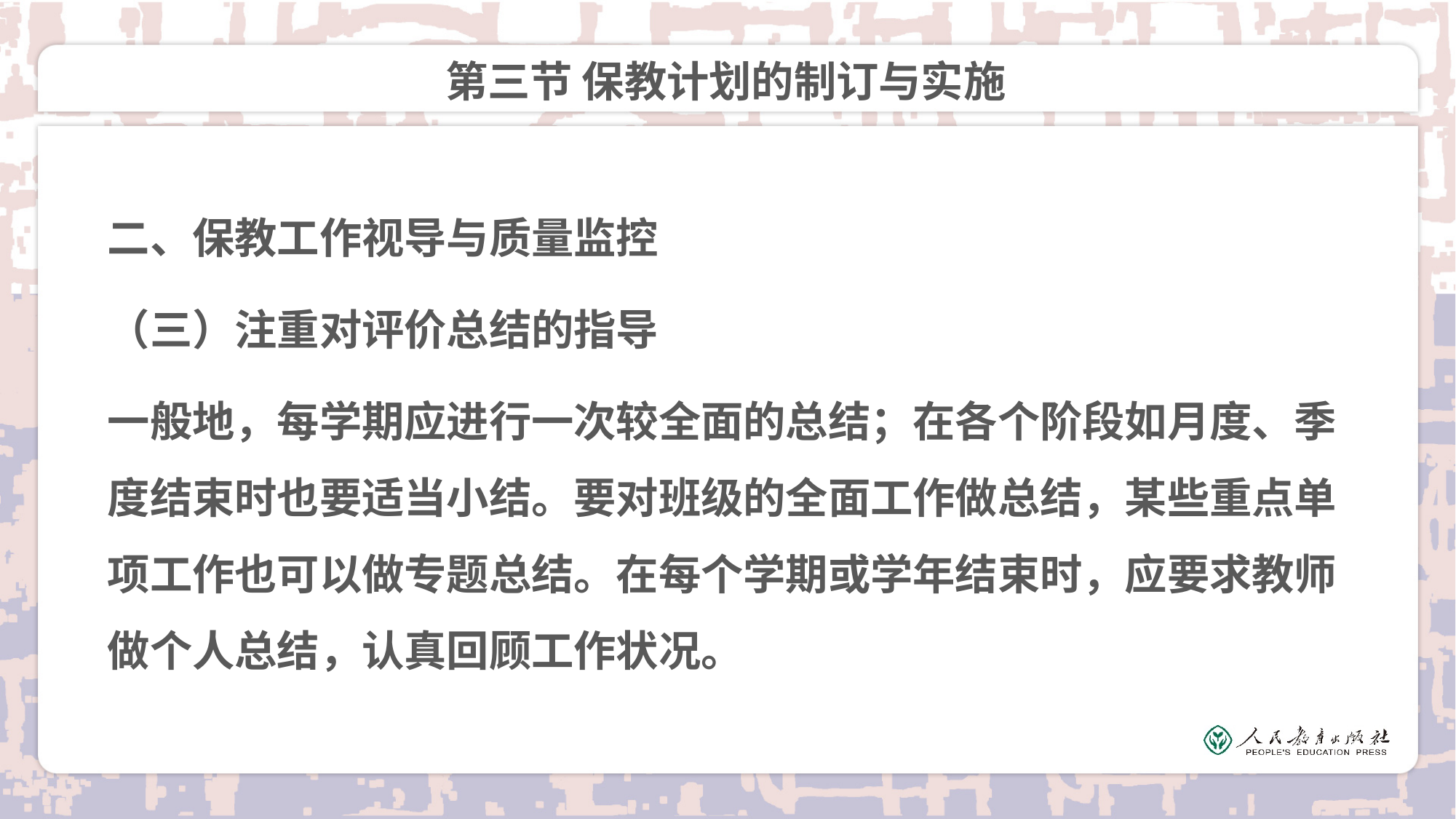

# 第三节 保教计划的制订与实施
二、保教工作视导与质量监控
（三）注重对评价总结的指导
一般地，每学期应进行一次较全面的总结；在各个阶段如月度、季度结束时也要适当小结。要对班级的全面工作做总结，某些重点单项工作也可以做专题总结。在每个学期或学年结束时，应要求教师做个人总结，认真回顾工作状况。